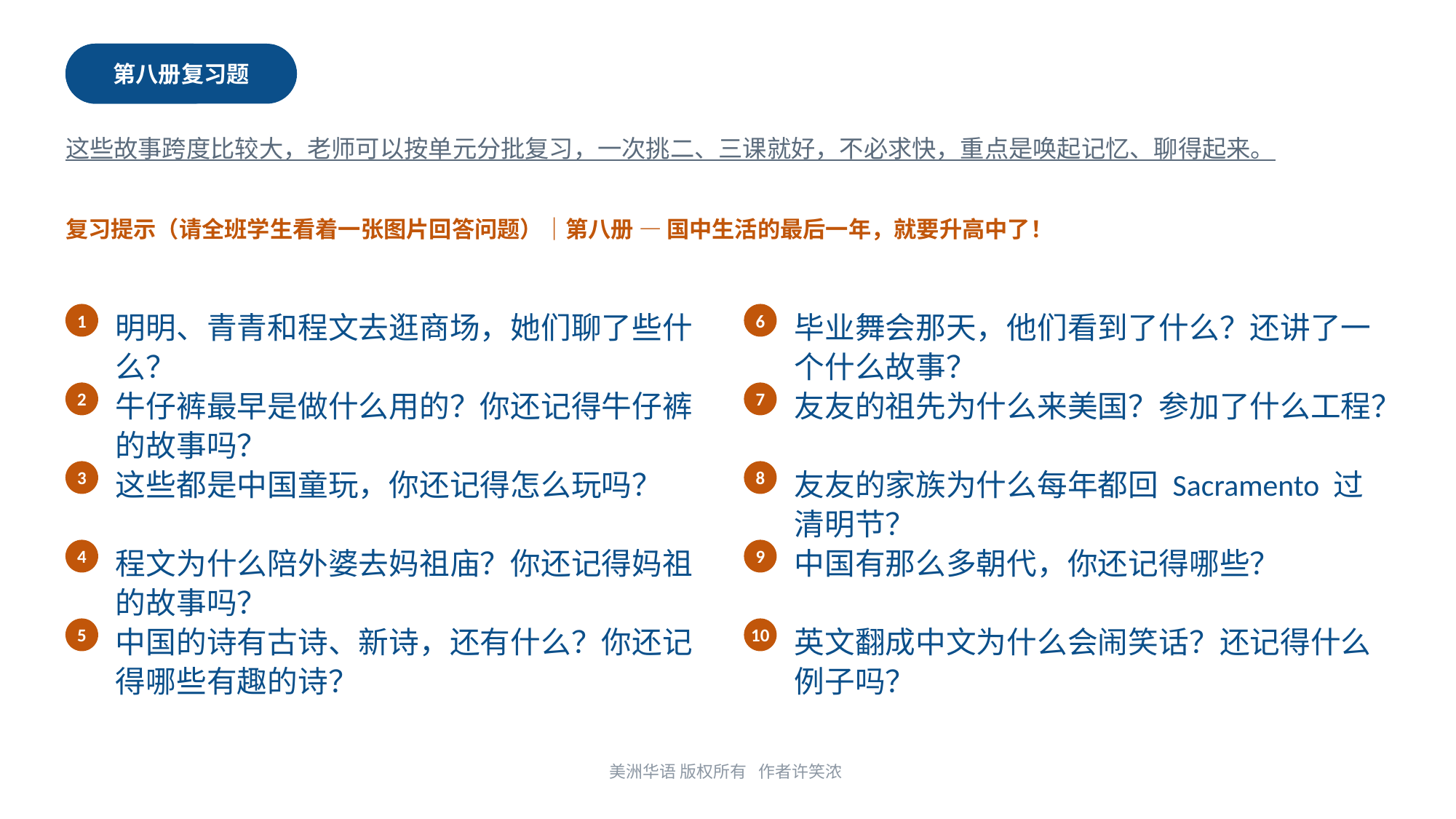

第八册复习题
第九册
这些故事跨度比较大，老师可以按单元分批复习，一次挑二、三课就好，不必求快，重点是唤起记忆、聊得起来。
复习提示（请全班学生看着一张图片回答问题）｜第八册 — 国中生活的最后一年，就要升高中了！
1
6
明明、青青和程文去逛商场，她们聊了些什么？
毕业舞会那天，他们看到了什么？还讲了一个什么故事？
2
7
牛仔裤最早是做什么用的？你还记得牛仔裤的故事吗？
友友的祖先为什么来美国？参加了什么工程？
3
8
这些都是中国童玩，你还记得怎么玩吗？
友友的家族为什么每年都回 Sacramento 过清明节？
4
9
程文为什么陪外婆去妈祖庙？你还记得妈祖的故事吗？
中国有那么多朝代，你还记得哪些？
5
10
中国的诗有古诗、新诗，还有什么？你还记得哪些有趣的诗？
英文翻成中文为什么会闹笑话？还记得什么例子吗？
美洲华语 版权所有   作者许笑浓